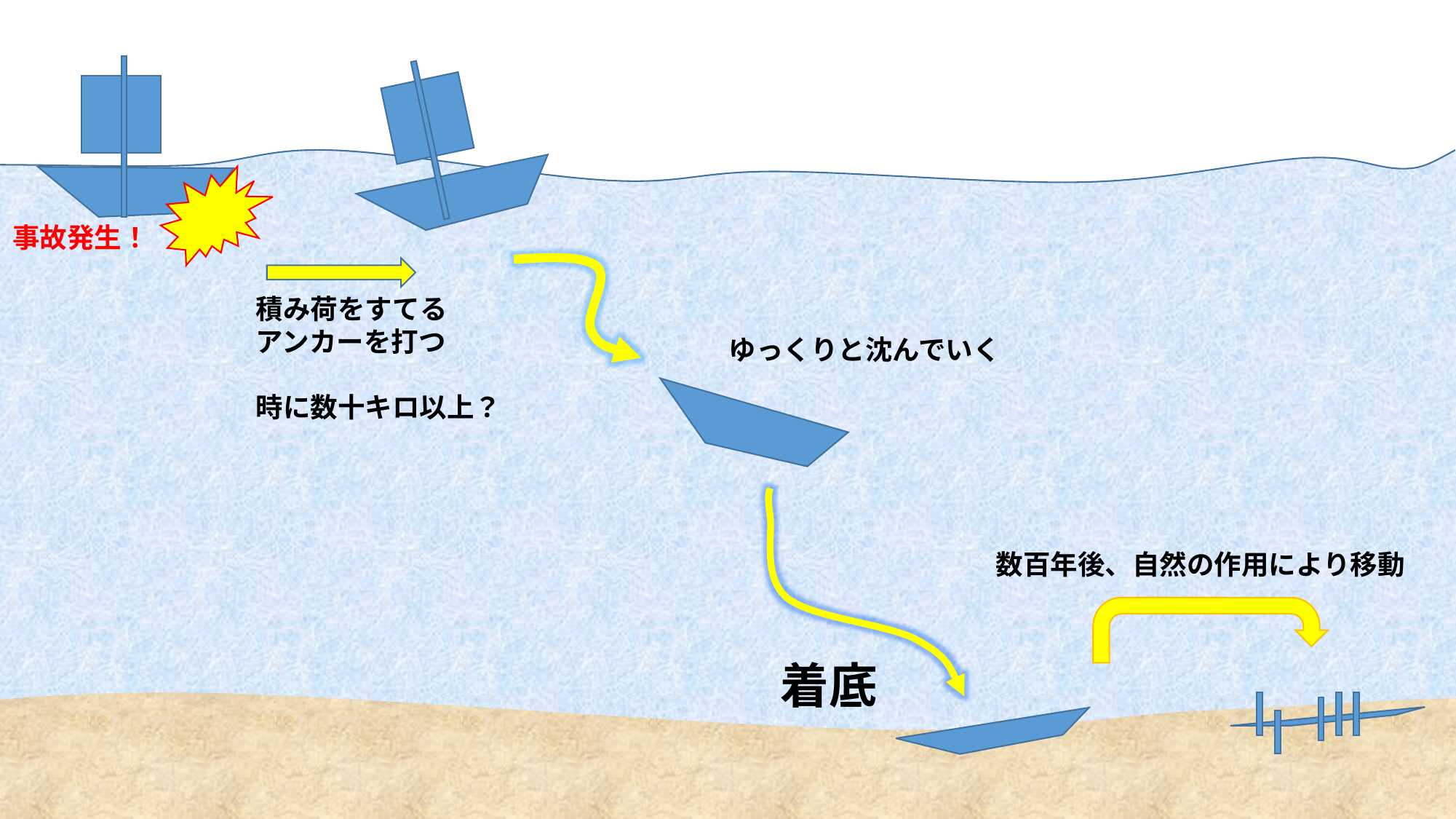

事故発生！

積み荷をすてる
アンカーを打つ

時に数十キロ以上？

ゆっくりと沈んでいく

数百年後、自然の作用により移動

着底